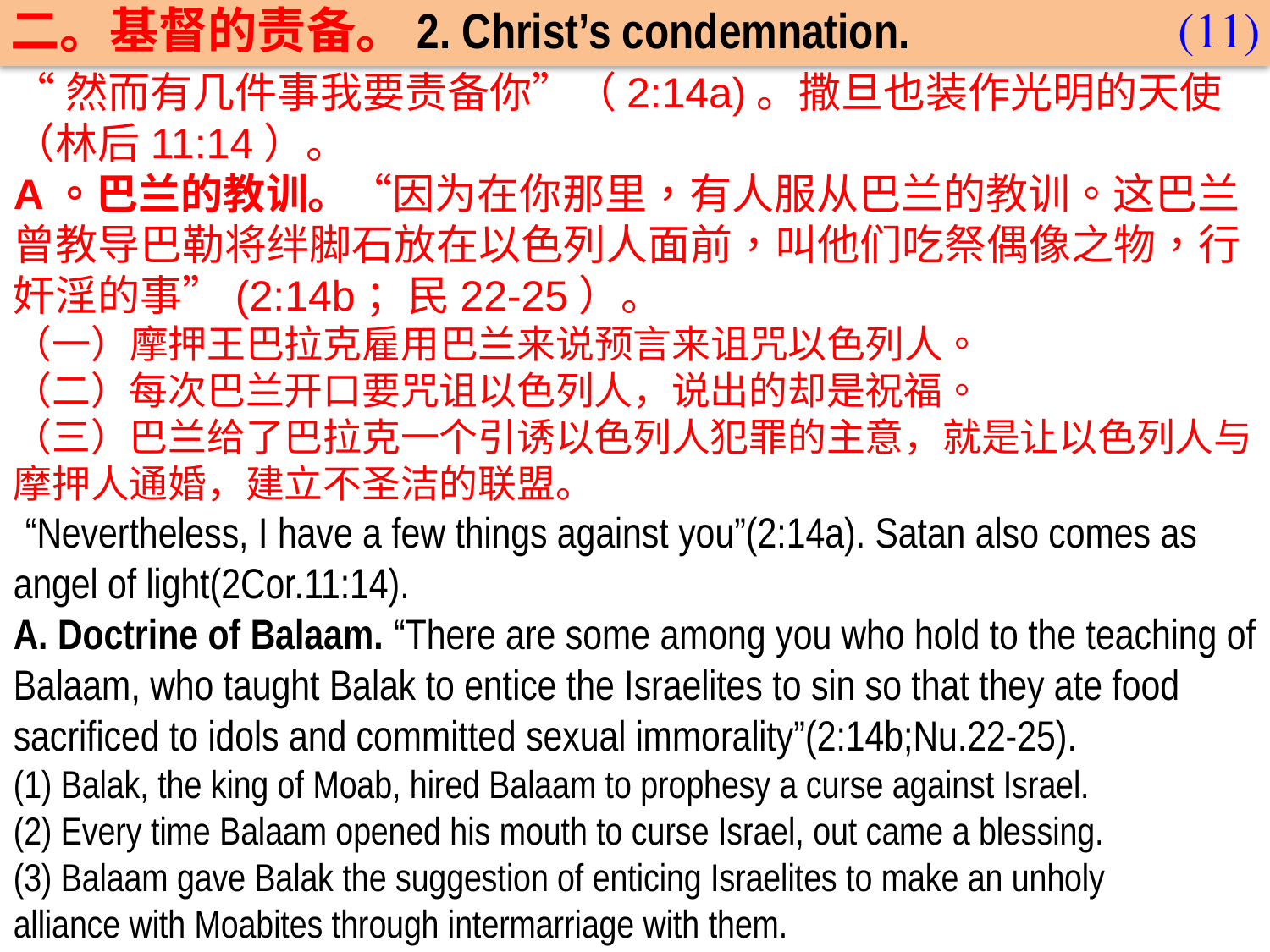

(11)
二。基督的责备。2. Christ’s condemnation.

“然而有几件事我要责备你”（2:14a)。撒旦也装作光明的天使（林后11:14）。
A。巴兰的教训。“因为在你那里，有人服从巴兰的教训。这巴兰曾教导巴勒将绊脚石放在以色列人面前，叫他们吃祭偶像之物，行奸淫的事”(2:14b；民22-25）。
（一）摩押王巴拉克雇用巴兰来说预言来诅咒以色列人。
（二）每次巴兰开口要咒诅以色列人，说出的却是祝福。
（三）巴兰给了巴拉克一个引诱以色列人犯罪的主意，就是让以色列人与摩押人通婚，建立不圣洁的联盟。
 “Nevertheless, I have a few things against you”(2:14a). Satan also comes as angel of light(2Cor.11:14).
A. Doctrine of Balaam. “There are some among you who hold to the teaching of Balaam, who taught Balak to entice the Israelites to sin so that they ate food sacrificed to idols and committed sexual immorality”(2:14b;Nu.22-25).
(1) Balak, the king of Moab, hired Balaam to prophesy a curse against Israel.
(2) Every time Balaam opened his mouth to curse Israel, out came a blessing.
(3) Balaam gave Balak the suggestion of enticing Israelites to make an unholy
alliance with Moabites through intermarriage with them.